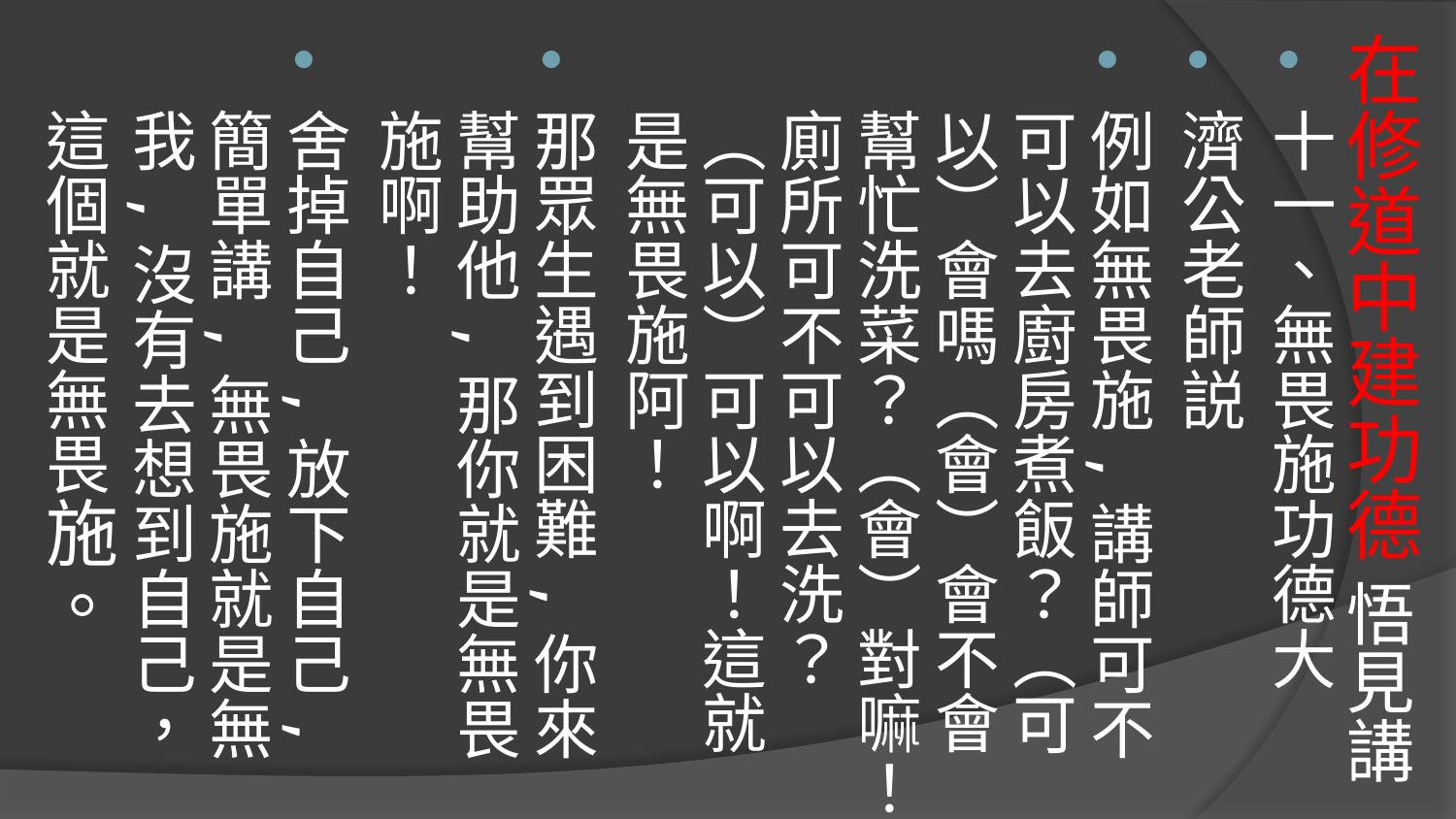

# 在修道中建功德 悟見講
十一、無畏施功德大
濟公老師説
例如無畏施,講師可不可以去廚房煮飯？（可以）會嗎（會）會不會幫忙洗菜？（會）對嘛！廁所可不可以去洗？（可以）可以啊！這就是無畏施阿！
那眾生遇到困難,你來幫助他,那你就是無畏施啊！
舍掉自己,放下自己,簡單講,無畏施就是無我,沒有去想到自己，這個就是無畏施。